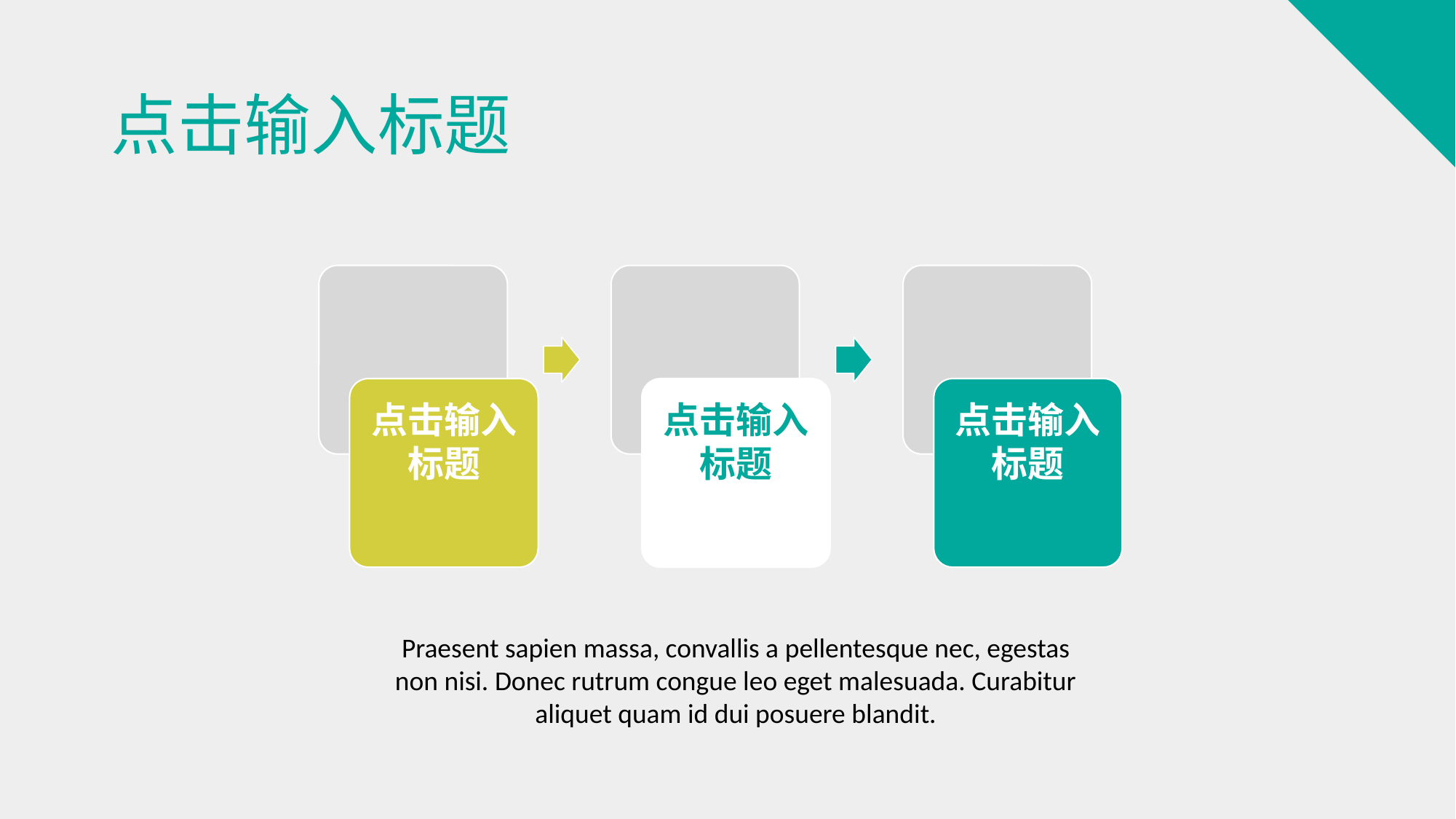

点击输入标题

点击输入标题
点击输入标题
点击输入标题
Praesent sapien massa, convallis a pellentesque nec, egestas non nisi. Donec rutrum congue leo eget malesuada. Curabitur aliquet quam id dui posuere blandit.